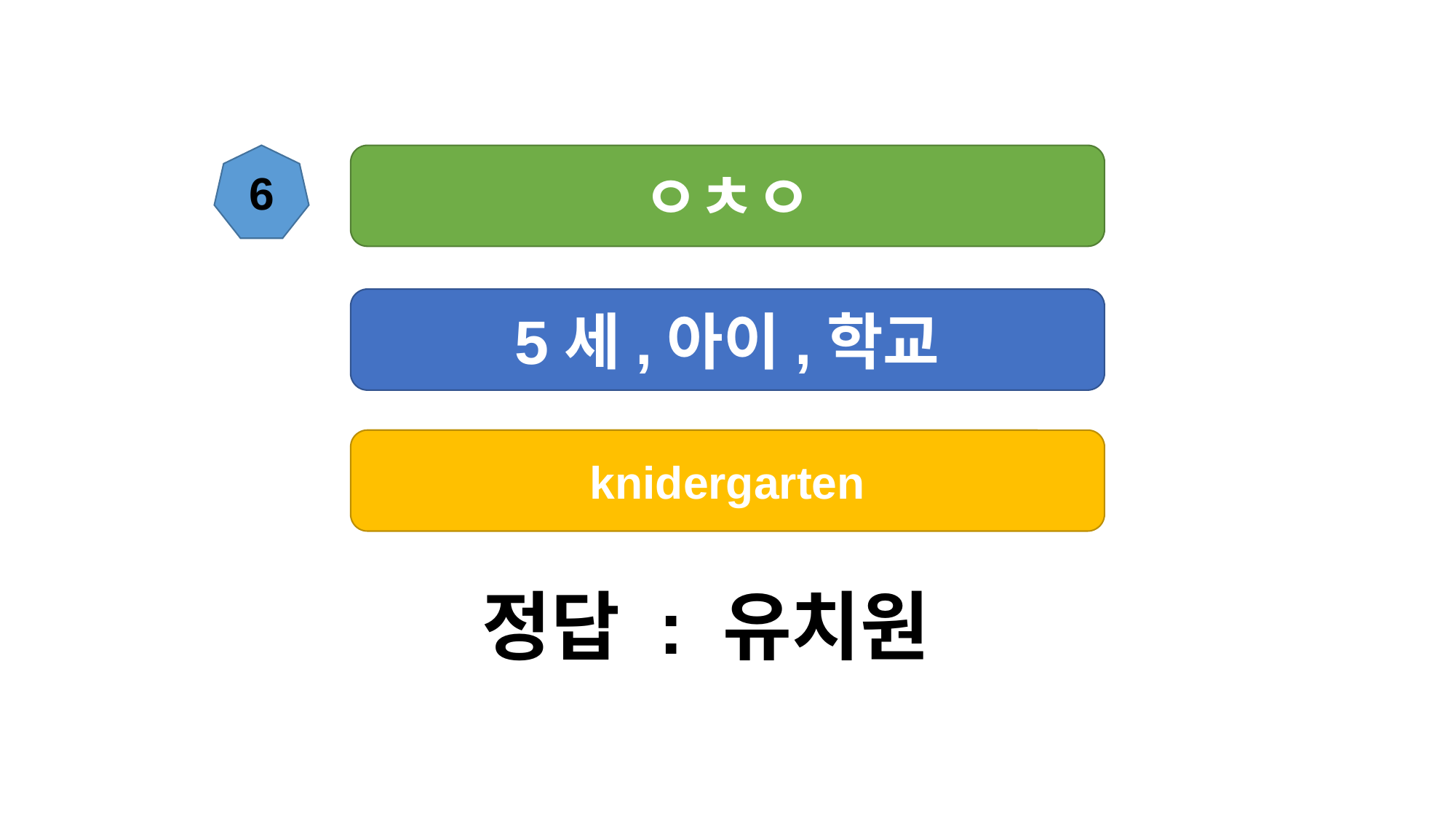

6
ㅇㅊㅇ
5세,아이,학교
knidergarten
정답 : 유치원